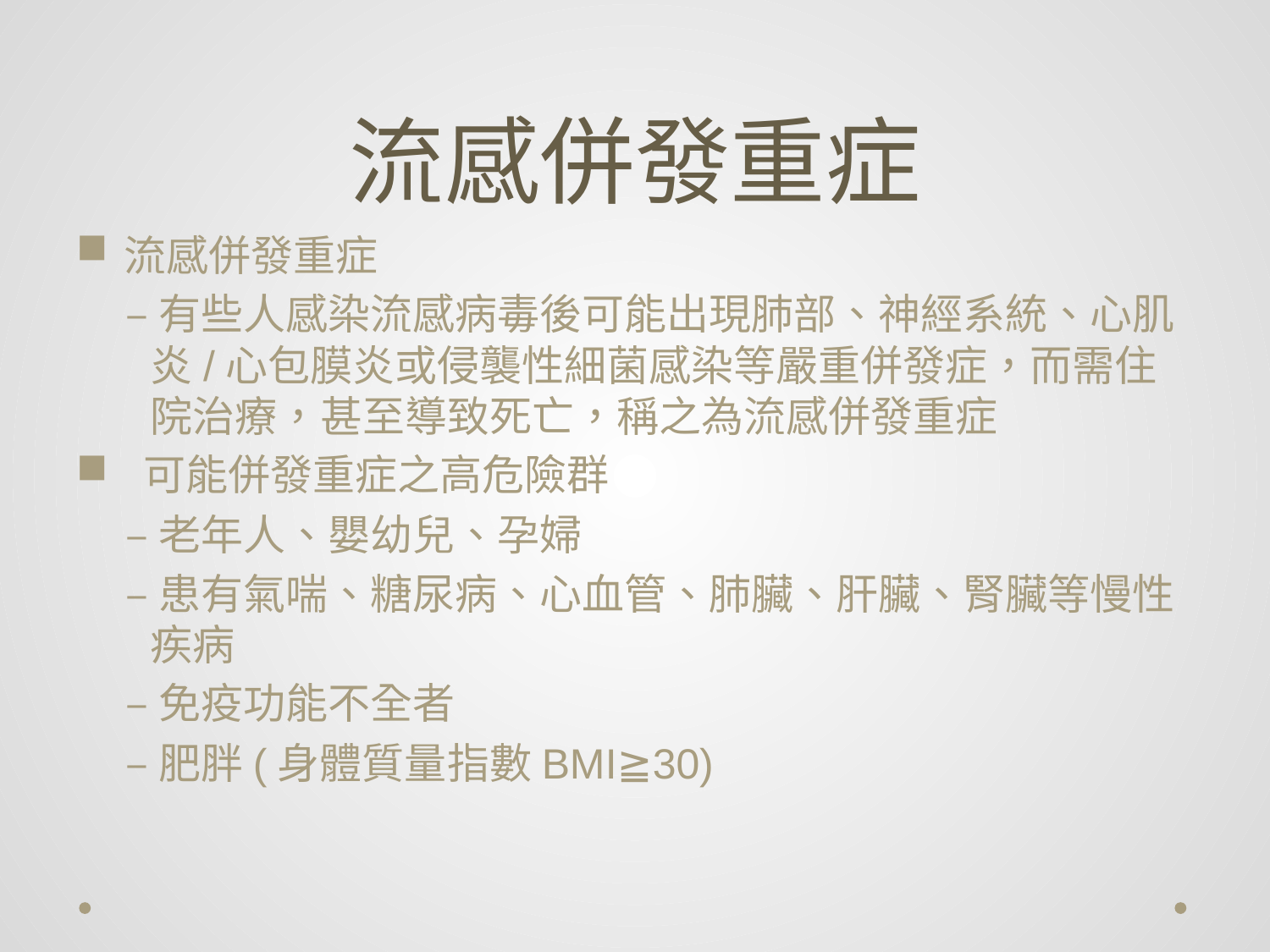

# 流感併發重症
流感併發重症
–有些人感染流感病毒後可能出現肺部、神經系統、心肌炎/心包膜炎或侵襲性細菌感染等嚴重併發症，而需住院治療，甚至導致死亡，稱之為流感併發重症
 可能併發重症之高危險群
–老年人、嬰幼兒、孕婦
–患有氣喘、糖尿病、心血管、肺臟、肝臟、腎臟等慢性疾病
–免疫功能不全者
–肥胖(身體質量指數BMI≧30)